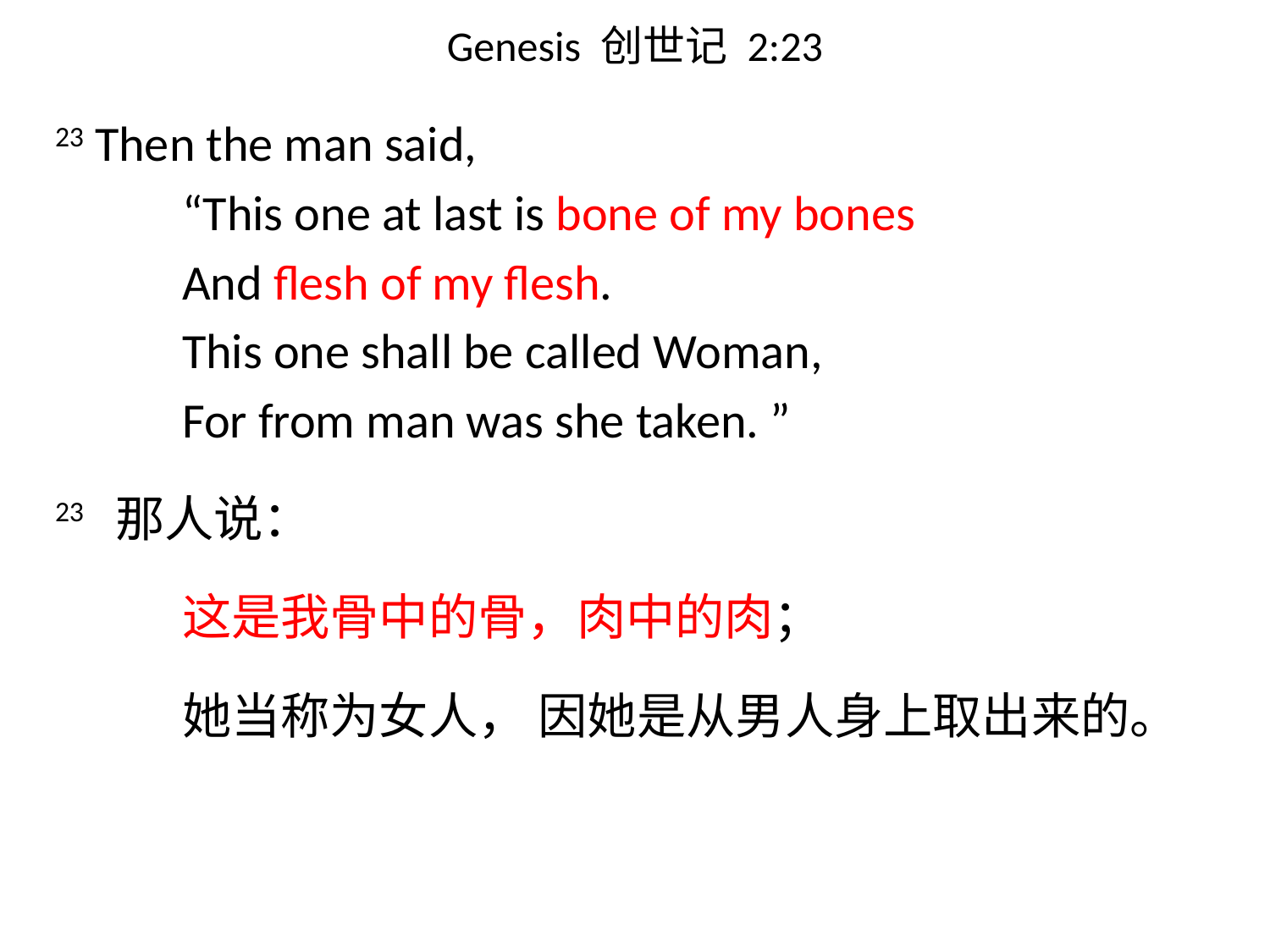

# Genesis 创世记 2:23
23 Then the man said,
	“This one at last is bone of my bones
	And flesh of my flesh.
	This one shall be called Woman,
	For from man was she taken. ”
23   那人说：
	这是我骨中的骨，肉中的肉；
	她当称为女人， 因她是从男人身上取出来的。